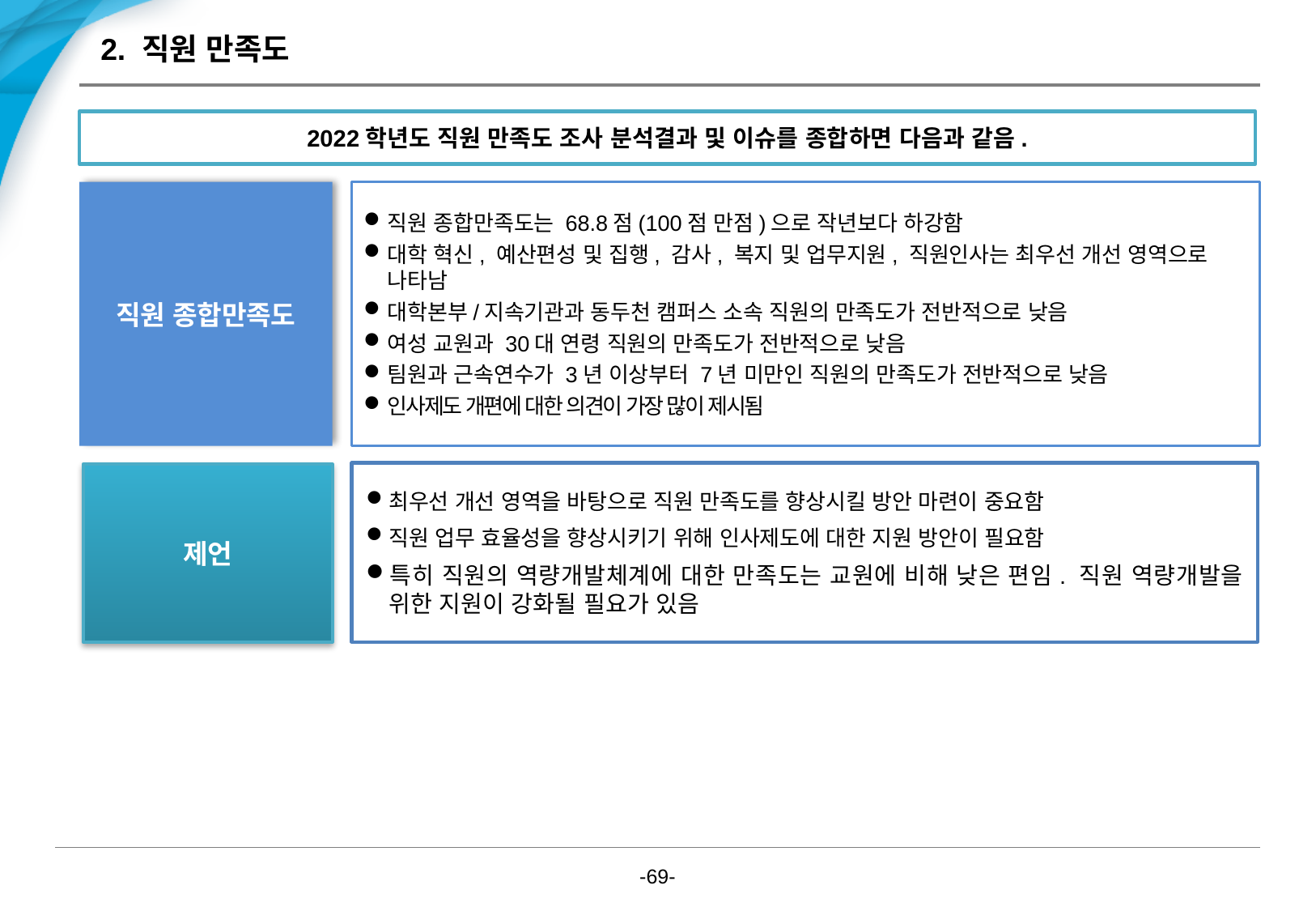

# 2. 직원 만족도

2022학년도 직원 만족도 조사 분석결과 및 이슈를 종합하면 다음과 같음.
직원 종합만족도
직원 종합만족도는 68.8점(100점 만점)으로 작년보다 하강함
대학 혁신, 예산편성 및 집행, 감사, 복지 및 업무지원, 직원인사는 최우선 개선 영역으로 나타남
대학본부/지속기관과 동두천 캠퍼스 소속 직원의 만족도가 전반적으로 낮음
여성 교원과 30대 연령 직원의 만족도가 전반적으로 낮음
팀원과 근속연수가 3년 이상부터 7년 미만인 직원의 만족도가 전반적으로 낮음
인사제도 개편에 대한 의견이 가장 많이 제시됨
최우선 개선 영역을 바탕으로 직원 만족도를 향상시킬 방안 마련이 중요함
직원 업무 효율성을 향상시키기 위해 인사제도에 대한 지원 방안이 필요함
특히 직원의 역량개발체계에 대한 만족도는 교원에 비해 낮은 편임. 직원 역량개발을 위한 지원이 강화될 필요가 있음

제언
-69-